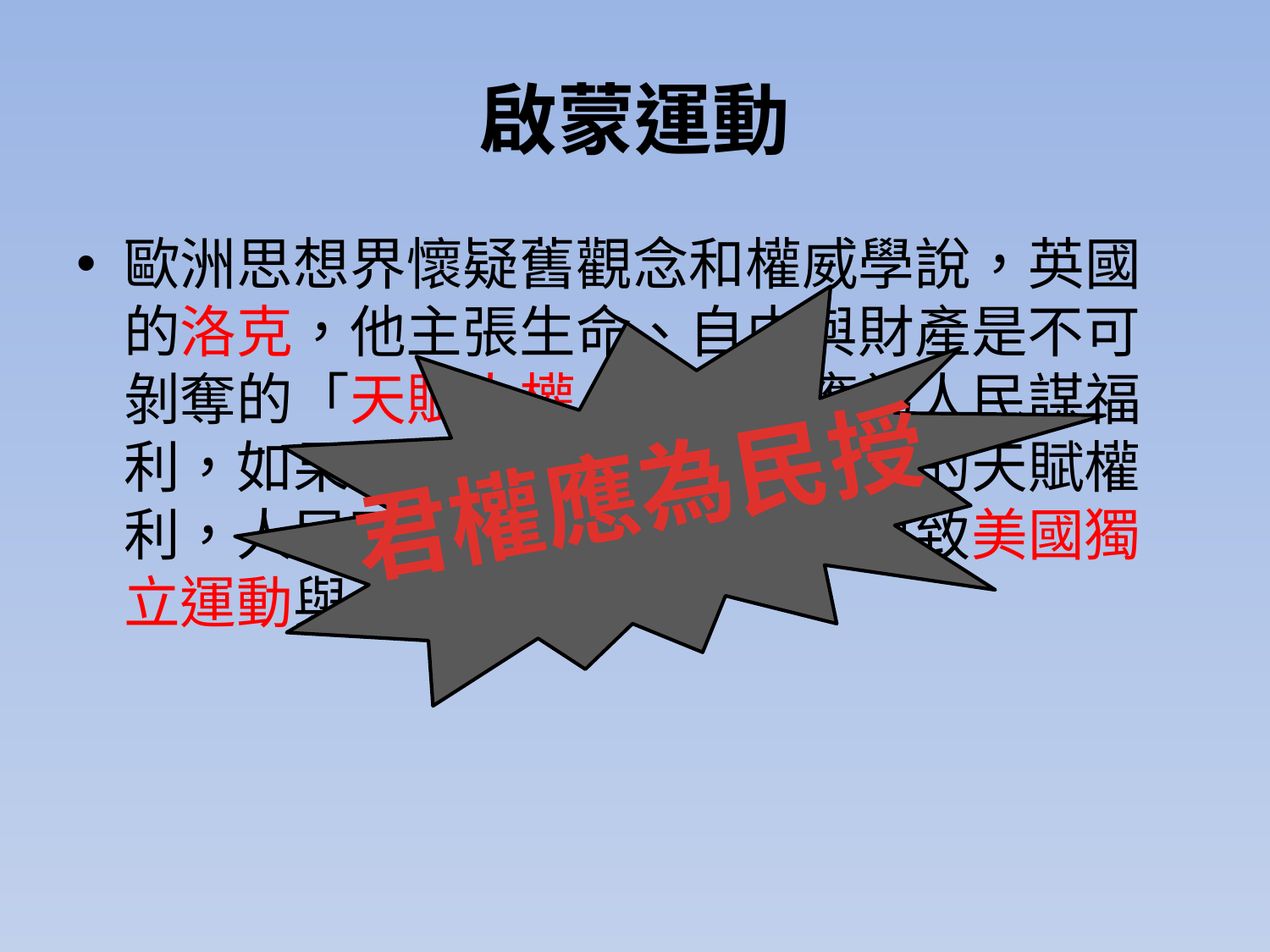

# 啟蒙運動
歐洲思想界懷疑舊觀念和權威學說，英國的洛克，他主張生命、自由與財產是不可剝奪的「天賦人權」，政府應為人民謀福利，如果專制君主非法破壞人民的天賦權利，人民可以起而反抗。後來導致美國獨立運動與法國大革命。

君權應為民授